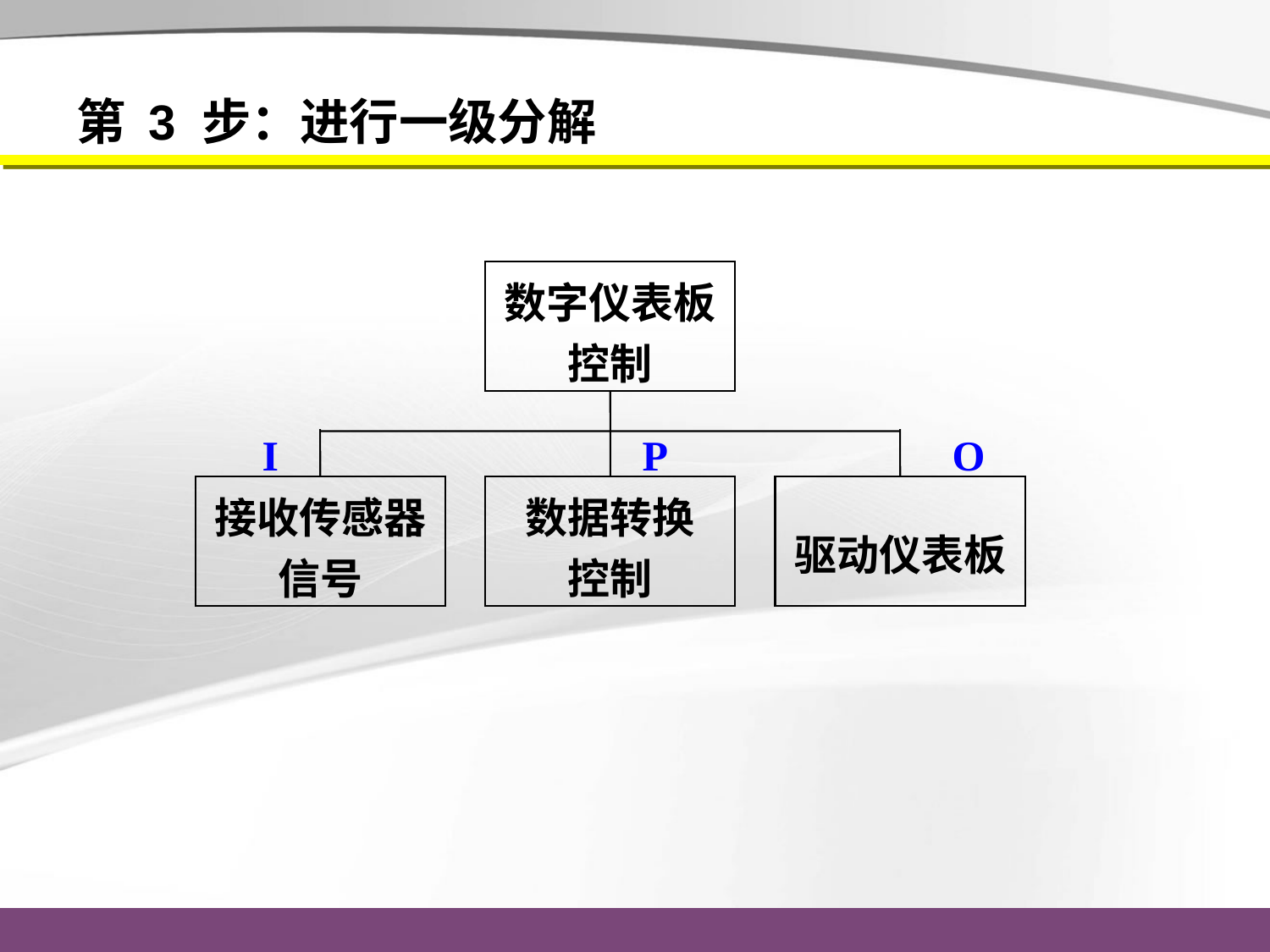

第 3 步：进行一级分解
数字仪表板
控制

接收传感器
信号
数据转换
控制
I
P
O
驱动仪表板